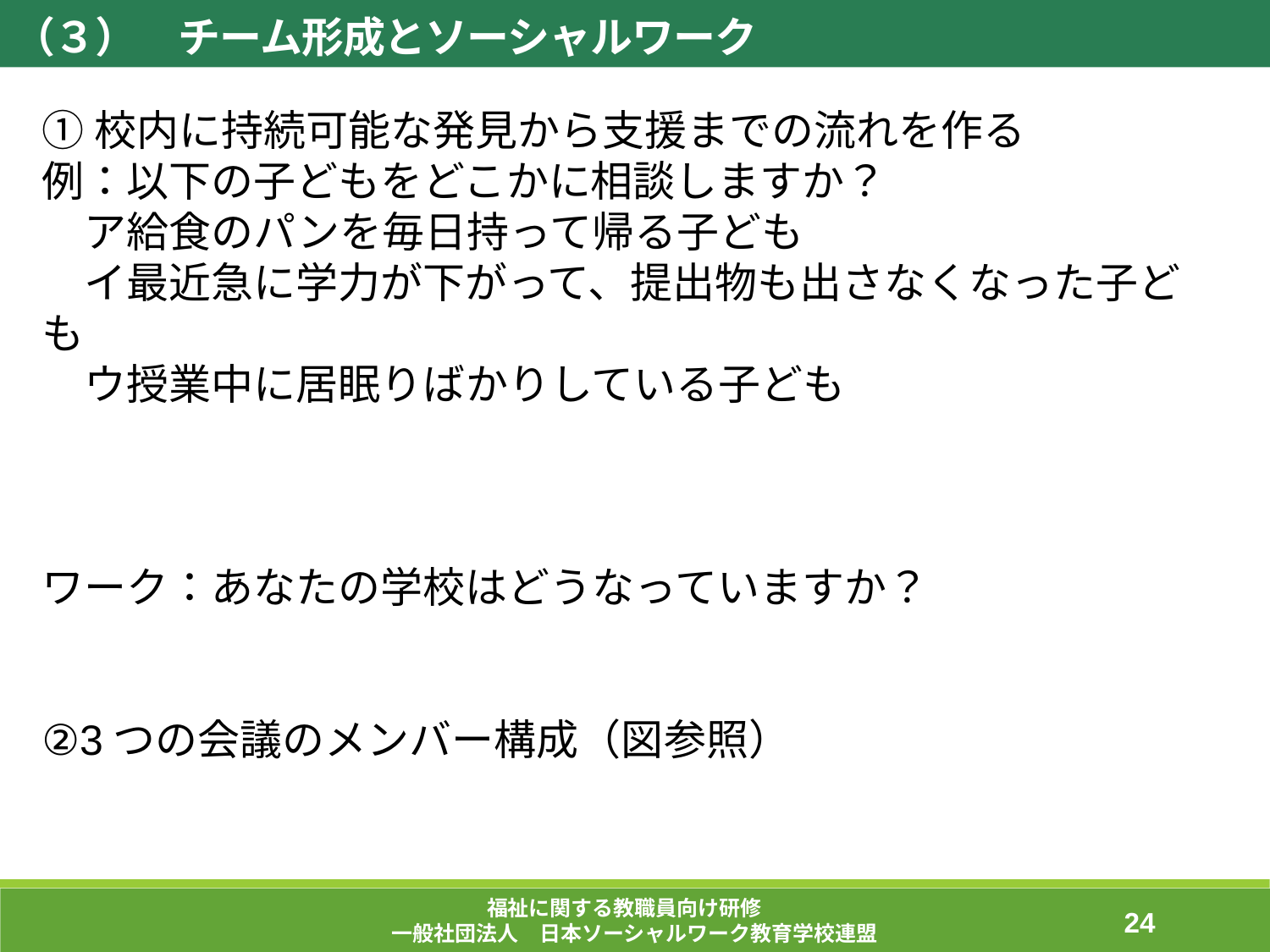

（３）　チーム形成とソーシャルワーク
①校内に持続可能な発見から支援までの流れを作る
例：以下の子どもをどこかに相談しますか？
　ア給食のパンを毎日持って帰る子ども
　イ最近急に学力が下がって、提出物も出さなくなった子ども
　ウ授業中に居眠りばかりしている子ども

ワーク：あなたの学校はどうなっていますか？

②3つの会議のメンバー構成（図参照）

福祉に関する教職員向け研修
一般社団法人　日本ソーシャルワーク教育学校連盟
24